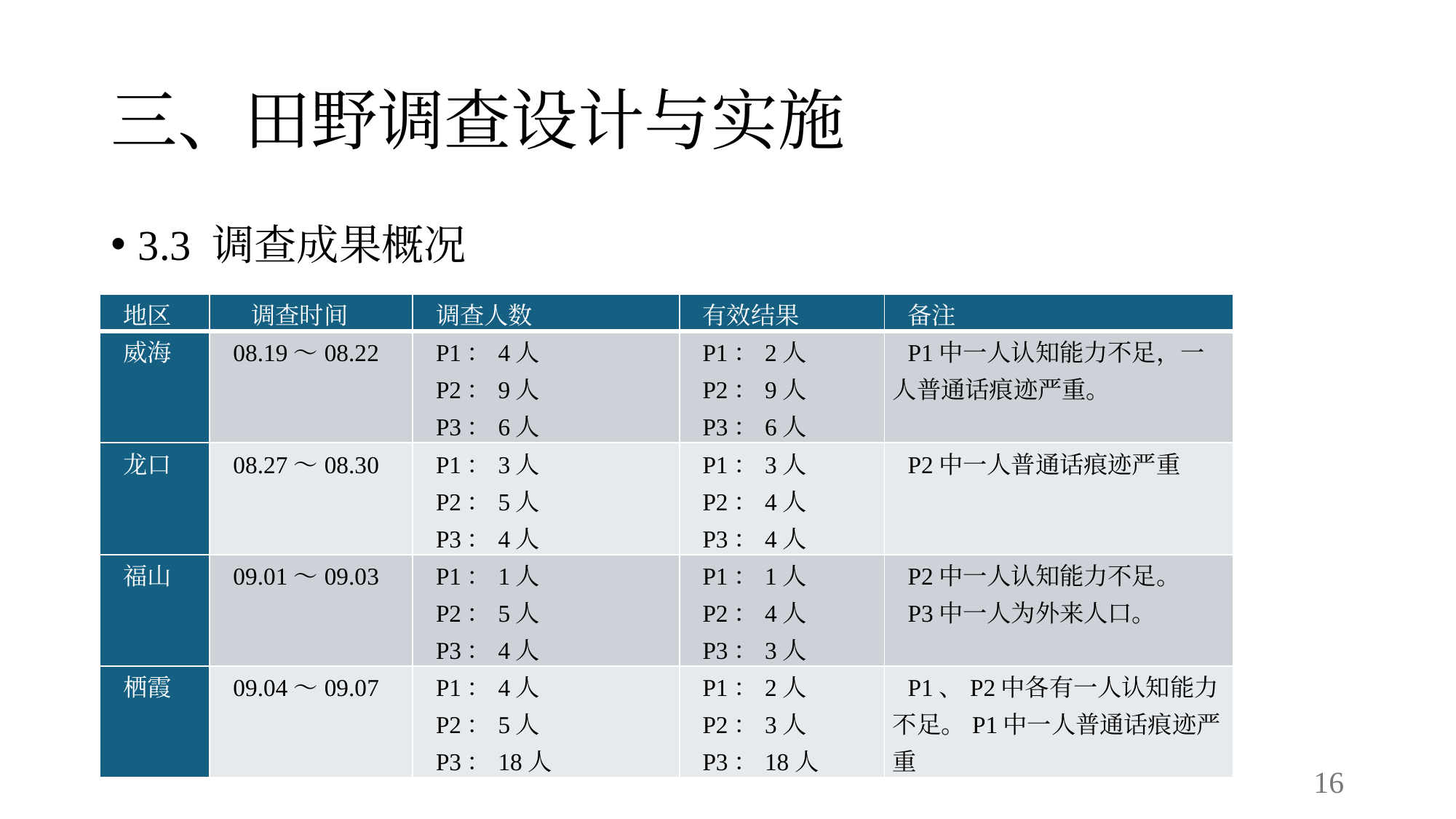

# 三、田野调查设计与实施
3.3 调查成果概况

| 地区 | 调查时间 | 调查人数 | 有效结果 | 备注 |
| --- | --- | --- | --- | --- |
| 威海 | 08.19～08.22 | P1：4人 P2：9人 P3：6人 | P1：2人 P2：9人 P3：6人 | P1中一人认知能力不足，一人普通话痕迹严重。 |
| 龙口 | 08.27～08.30 | P1：3人 P2：5人 P3：4人 | P1：3人 P2：4人 P3：4人 | P2中一人普通话痕迹严重 |
| 福山 | 09.01～09.03 | P1：1人 P2：5人 P3：4人 | P1：1人 P2：4人 P3：3人 | P2中一人认知能力不足。 P3中一人为外来人口。 |
| 栖霞 | 09.04～09.07 | P1：4人 P2：5人 P3：18人 | P1：2人 P2：3人 P3：18人 | P1、P2中各有一人认知能力不足。P1中一人普通话痕迹严重 |
16